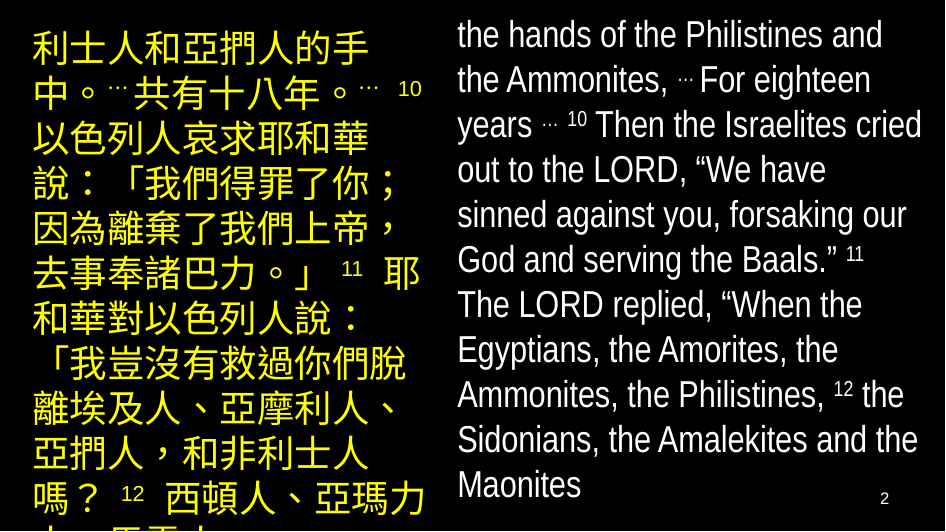

the hands of the Philistines and the Ammonites, … For eighteen years … 10 Then the Israelites cried out to the Lord, “We have sinned against you, forsaking our God and serving the Baals.” 11 The Lord replied, “When the Egyptians, the Amorites, the Ammonites, the Philistines, 12 the Sidonians, the Amalekites and the Maonites
利士人和亞捫人的手中。… 共有十八年。… 10 以色列人哀求耶和華說：「我們得罪了你；因為離棄了我們上帝，去事奉諸巴力。」11 耶和華對以色列人說：「我豈沒有救過你們脫離埃及人、亞摩利人、亞捫人，和非利士人嗎？ 12 西頓人、亞瑪力人、馬雲人
2